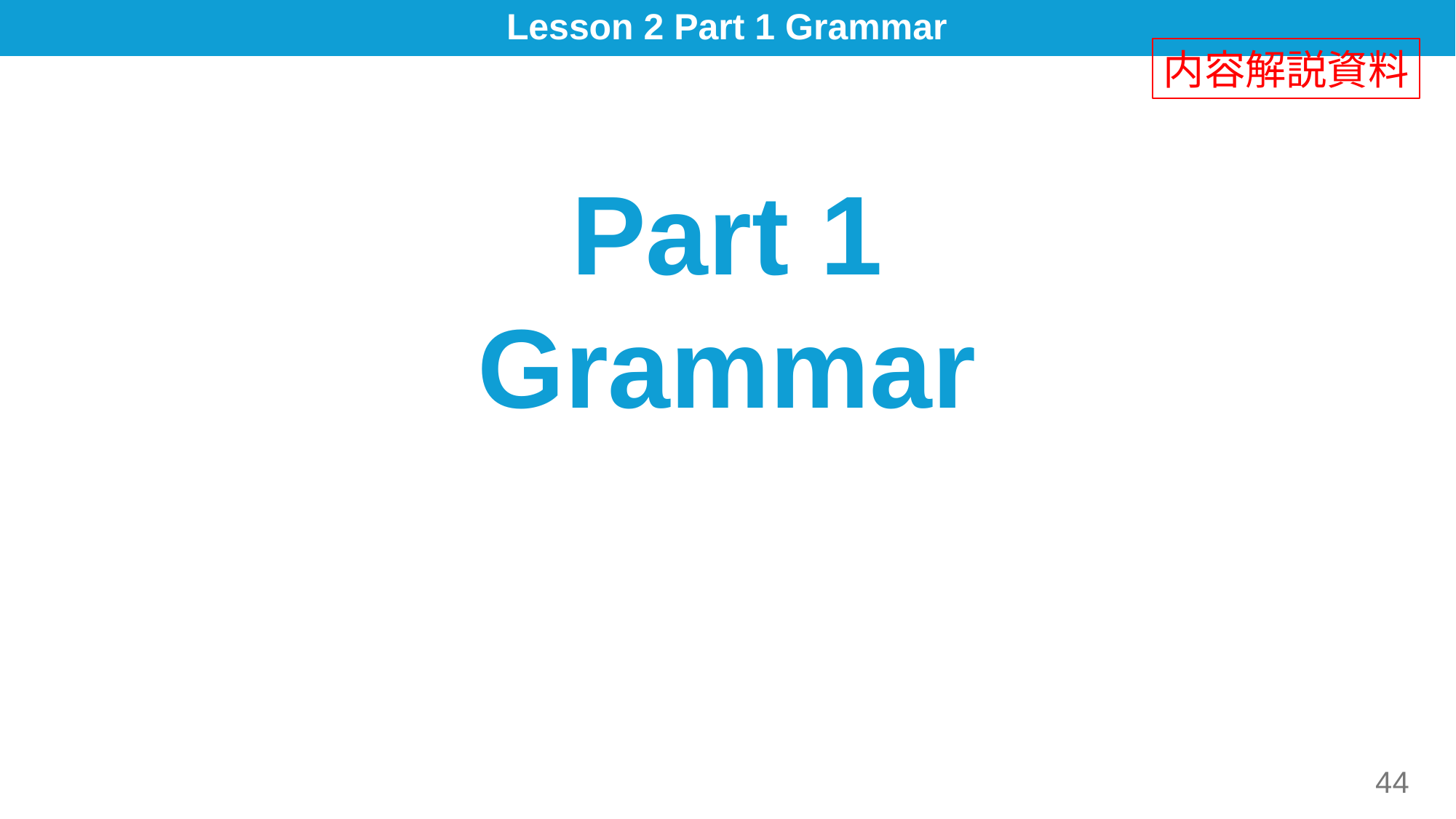

# Lesson 2 Part 1 Grammar
内容解説資料
Part 1
Grammar
44